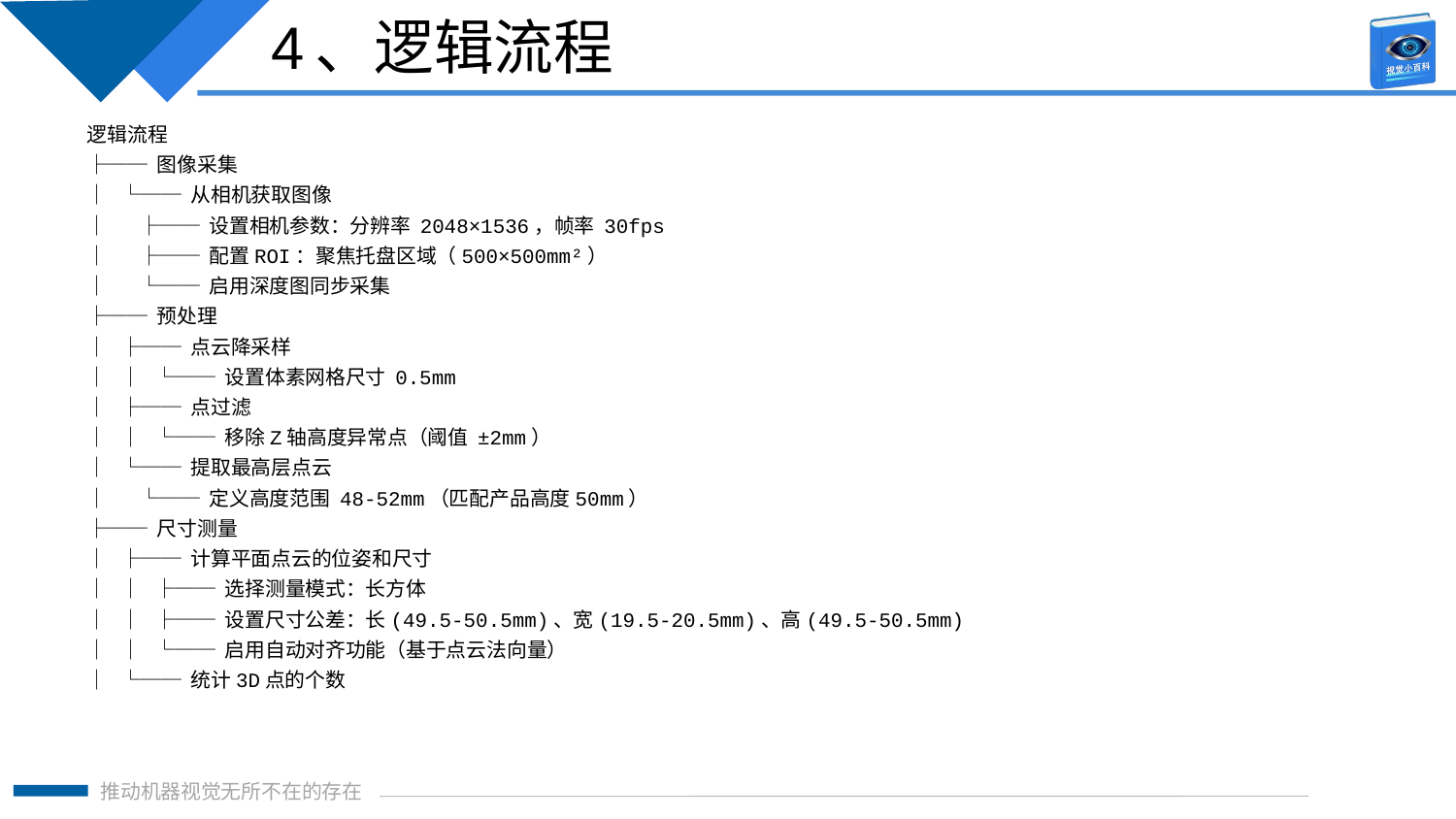

4、逻辑流程

逻辑流程
├── 图像采集
│   └── 从相机获取图像
│       ├── 设置相机参数：分辨率 2048×1536，帧率 30fps
│       ├── 配置ROI：聚焦托盘区域（500×500mm²）
│       └── 启用深度图同步采集
├── 预处理
│   ├── 点云降采样
│   │   └── 设置体素网格尺寸 0.5mm
│   ├── 点过滤
│   │   └── 移除Z轴高度异常点（阈值 ±2mm）
│   └── 提取最高层点云
│       └── 定义高度范围 48-52mm（匹配产品高度50mm）
├── 尺寸测量
│   ├── 计算平面点云的位姿和尺寸
│   │   ├── 选择测量模式：长方体
│   │   ├── 设置尺寸公差：长(49.5-50.5mm)、宽(19.5-20.5mm)、高(49.5-50.5mm)
│   │   └── 启用自动对齐功能（基于点云法向量）
│   └── 统计3D点的个数